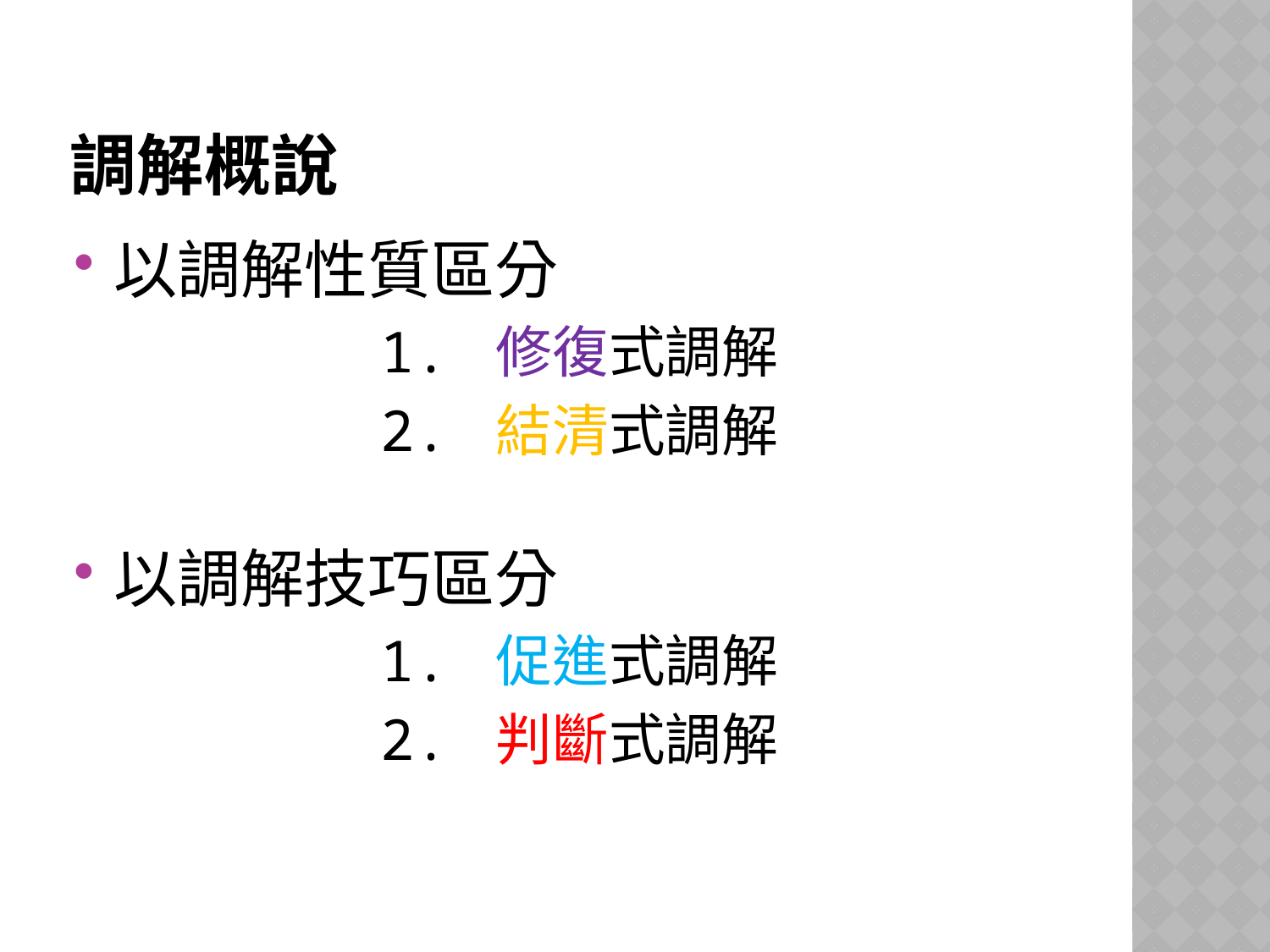

# 調解概說
以調解性質區分
         1. 修復式調解
         2. 結清式調解

以調解技巧區分
         1. 促進式調解
         2. 判斷式調解